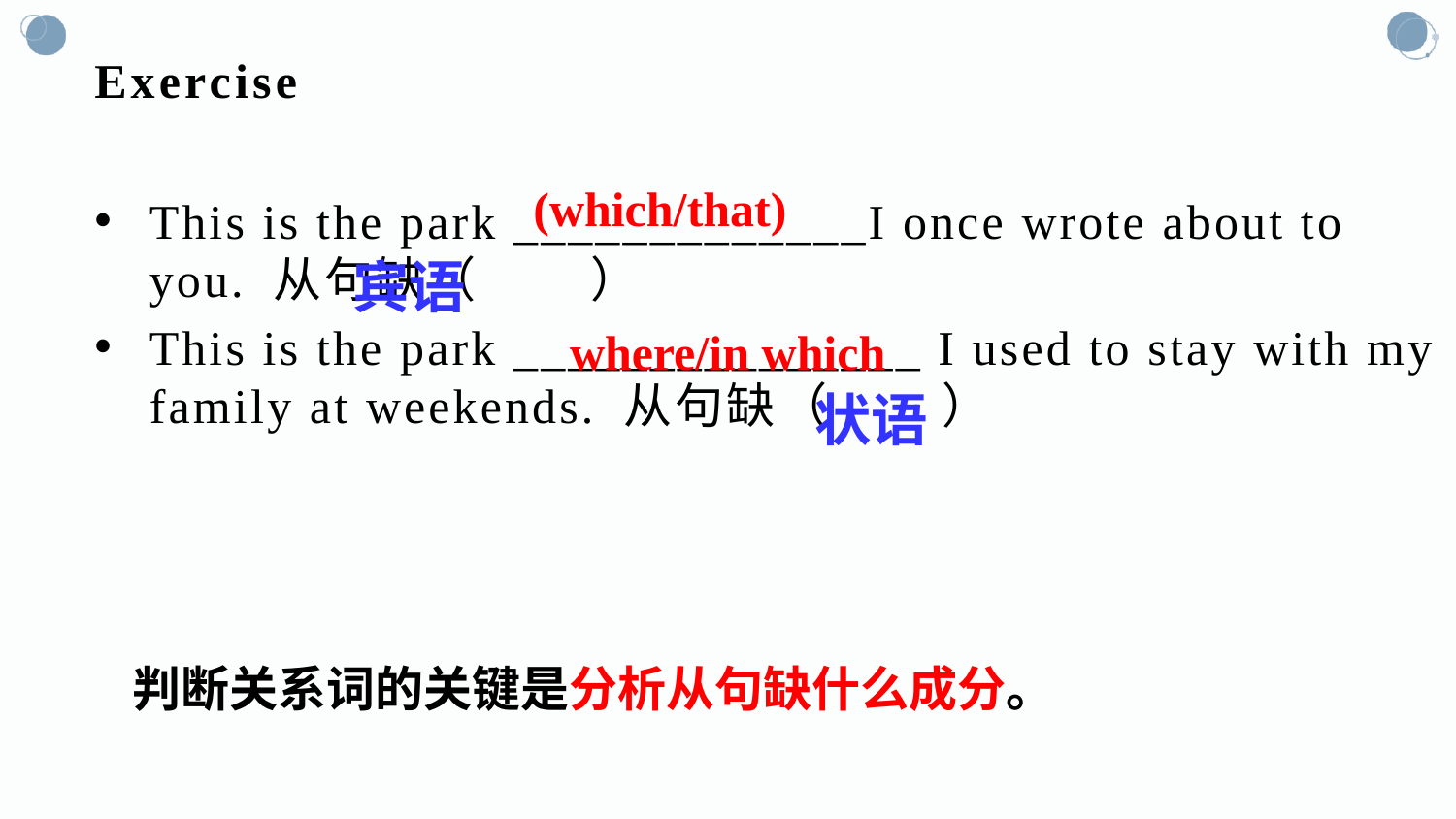

# Exercise

This is the park _____________I once wrote about to you. 从句缺（        ）
This is the park _______________ I used to stay with my family at weekends. 从句缺（        ）

(which/that)
宾语
where/in which
状语
判断关系词的关键是分析从句缺什么成分。